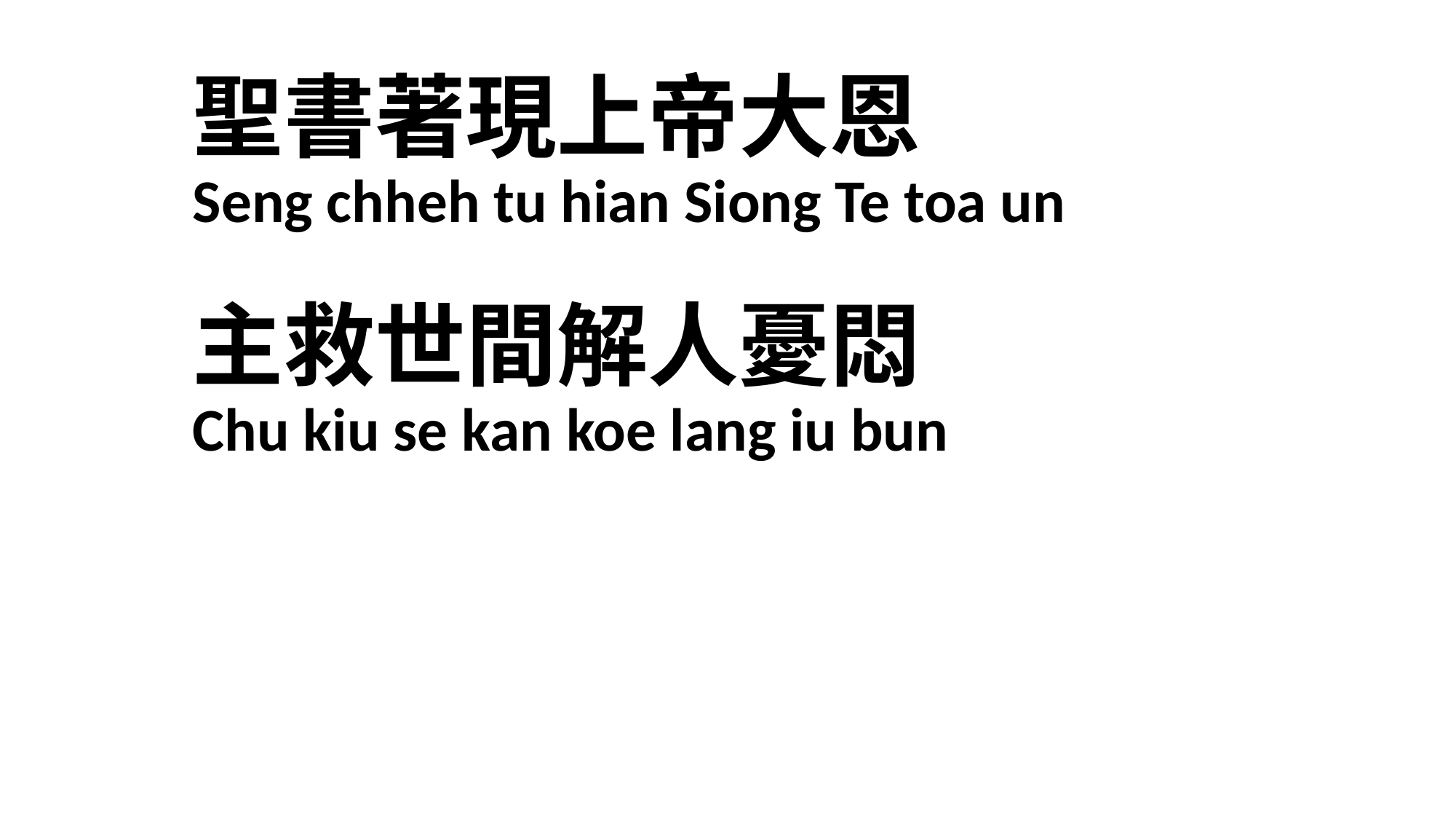

# 聖書著現上帝大恩 Seng chheh tu hian Siong Te toa un 主救世間解人憂悶 Chu kiu se kan koe lang iu bun